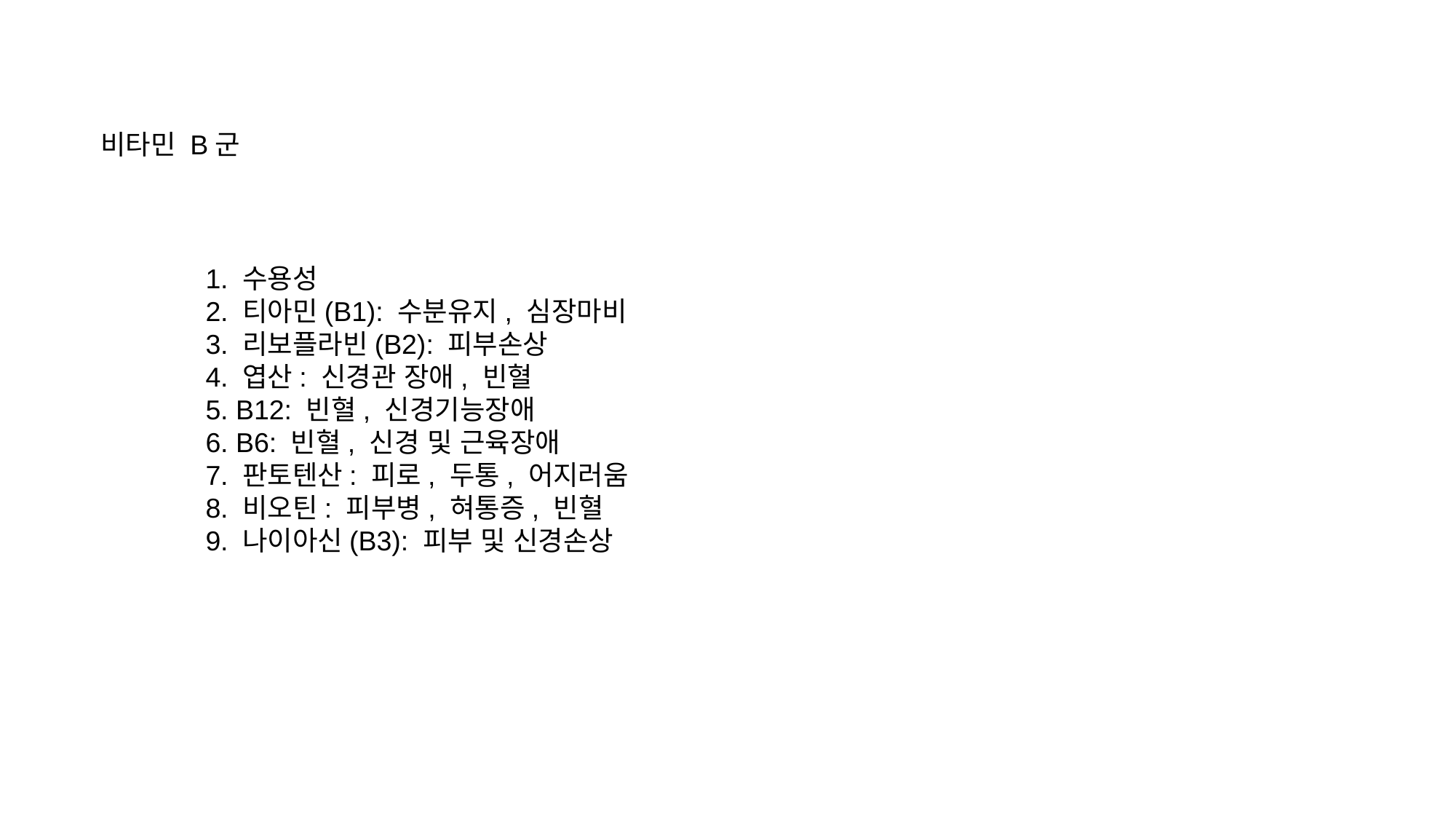

비타민 B군
1. 수용성
2. 티아민(B1): 수분유지, 심장마비
3. 리보플라빈(B2): 피부손상
4. 엽산: 신경관 장애, 빈혈
5. B12: 빈혈, 신경기능장애
6. B6: 빈혈, 신경 및 근육장애
7. 판토텐산: 피로, 두통, 어지러움
8. 비오틴: 피부병, 혀통증, 빈혈
9. 나이아신(B3): 피부 및 신경손상